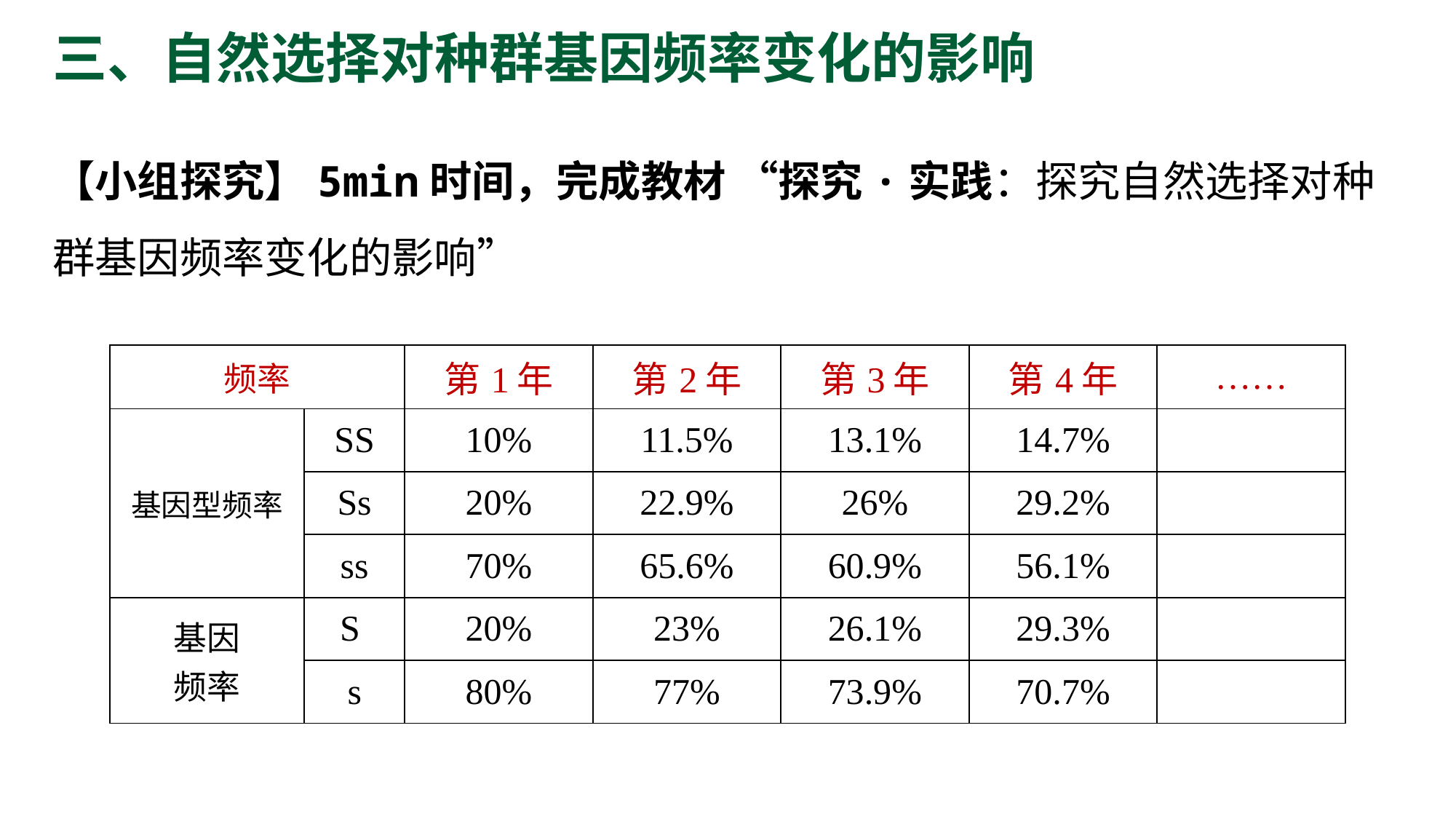

# 三、自然选择对种群基因频率变化的影响
【小组探究】5min时间，完成教材 “探究·实践：探究自然选择对种群基因频率变化的影响”

| 频率 |  | 第1年 | 第2年 | 第3年 | 第4年 | …… |
| --- | --- | --- | --- | --- | --- | --- |
| 基因型频率 | SS | 10% | 11.5% | 13.1% | 14.7% |  |
|  | Ss | 20% | 22.9% | 26% | 29.2% |  |
|  | ss | 70% | 65.6% | 60.9% | 56.1% |  |
| 基因 频率 | S | 20% | 23% | 26.1% | 29.3% |  |
|  | s | 80% | 77% | 73.9% | 70.7% |  |